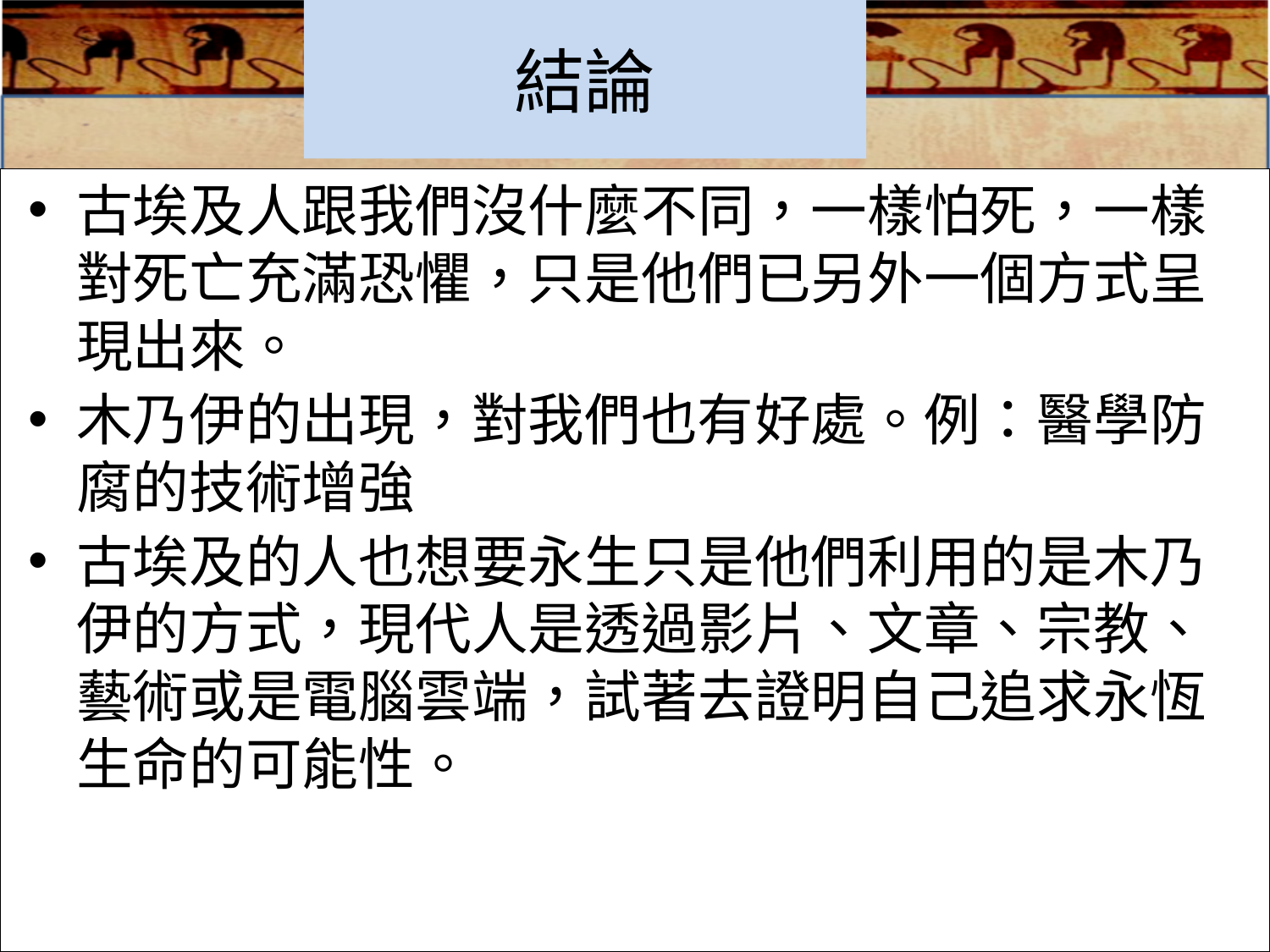

# 結論
古埃及人跟我們沒什麼不同，一樣怕死，一樣對死亡充滿恐懼，只是他們已另外一個方式呈現出來。
木乃伊的出現，對我們也有好處。例：醫學防腐的技術增強
古埃及的人也想要永生只是他們利用的是木乃伊的方式，現代人是透過影片、文章、宗教、藝術或是電腦雲端，試著去證明自己追求永恆生命的可能性。